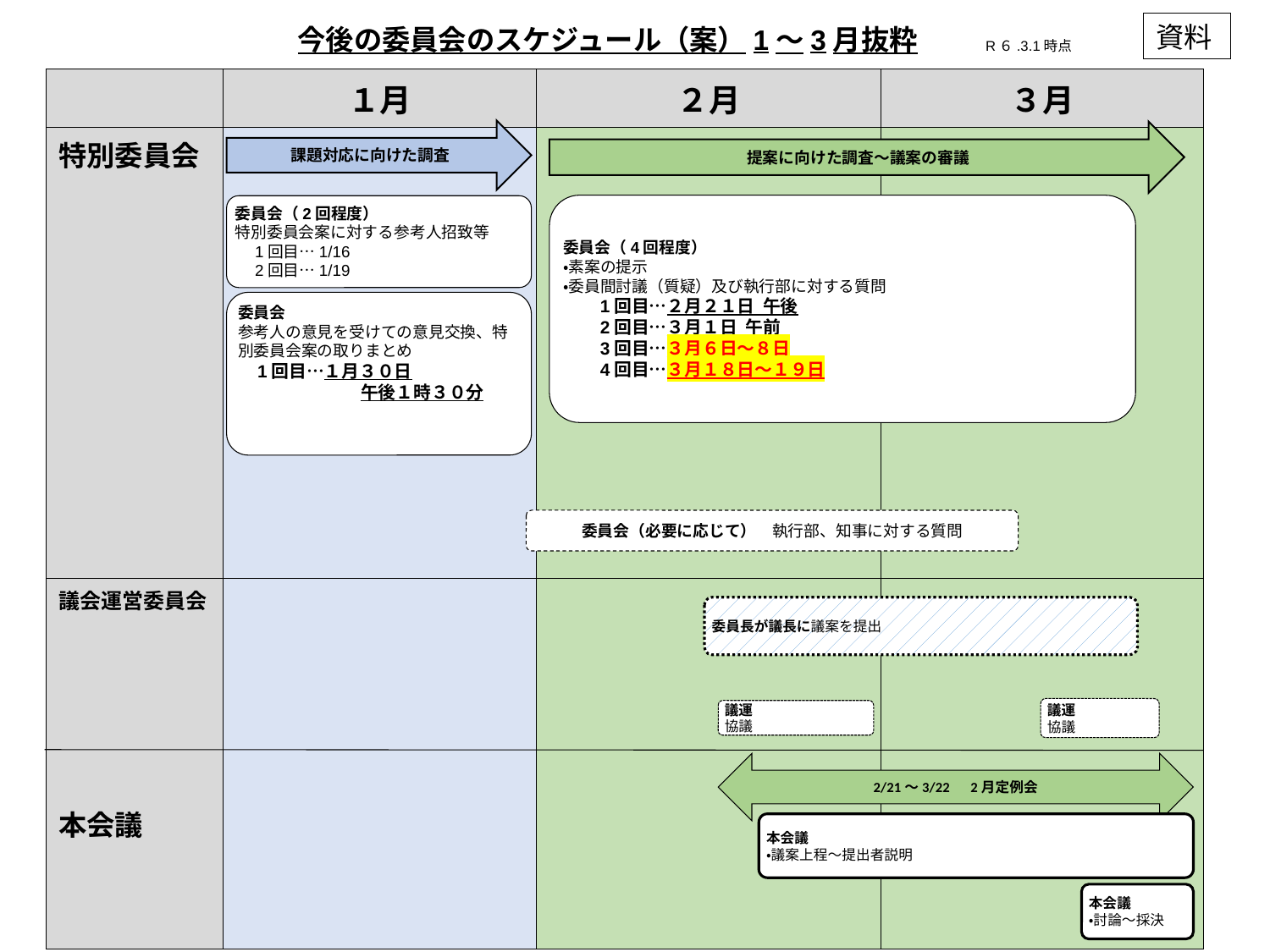

資料
今後の委員会のスケジュール（案）1～3月抜粋

R６.3.1時点
|  | １月 | ２月 | ３月 |
| --- | --- | --- | --- |
| 特別委員会 |  |  |  |
| 議会運営委員会 本会議 |  |  |  |
課題対応に向けた調査
提案に向けた調査～議案の審議
委員会（4回程度）
・素案の提示
・委員間討議（質疑）及び執行部に対する質問
　　	1回目…２月２１日  午後
	2回目…３月１日  午前
	3回目…３月６日～８日
	4回目…３月１８日～１９日
委員会（2回程度）
特別委員会案に対する参考人招致等
　1回目…1/16
　2回目…1/19
委員会
参考人の意見を受けての意見交換、特別委員会案の取りまとめ
　1回目…１月３０日
　　　　　　　午後１時３０分

委員会（必要に応じて）　執行部、知事に対する質問
委員長が議長に議案を提出
議運
協議
議運
協議
2/21～3/22　2月定例会
本会議
・議案上程～提出者説明
本会議
・討論～採決